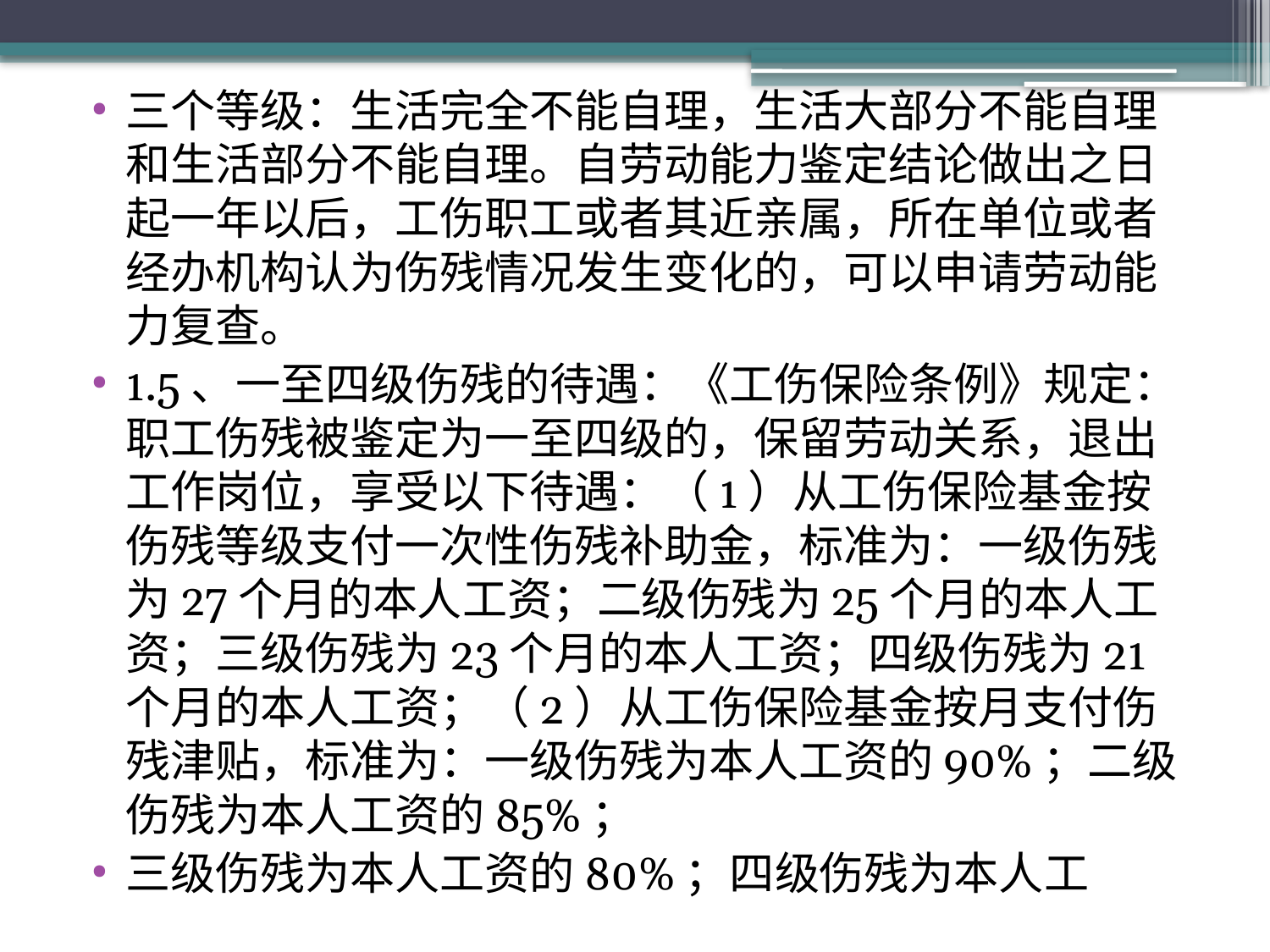

三个等级：生活完全不能自理，生活大部分不能自理和生活部分不能自理。自劳动能力鉴定结论做出之日起一年以后，工伤职工或者其近亲属，所在单位或者经办机构认为伤残情况发生变化的，可以申请劳动能力复查。
1.5、一至四级伤残的待遇：《工伤保险条例》规定：职工伤残被鉴定为一至四级的，保留劳动关系，退出工作岗位，享受以下待遇：（1）从工伤保险基金按伤残等级支付一次性伤残补助金，标准为：一级伤残为27个月的本人工资；二级伤残为25个月的本人工资；三级伤残为23个月的本人工资；四级伤残为21个月的本人工资；（2）从工伤保险基金按月支付伤残津贴，标准为：一级伤残为本人工资的90%；二级伤残为本人工资的85%；
三级伤残为本人工资的80%；四级伤残为本人工